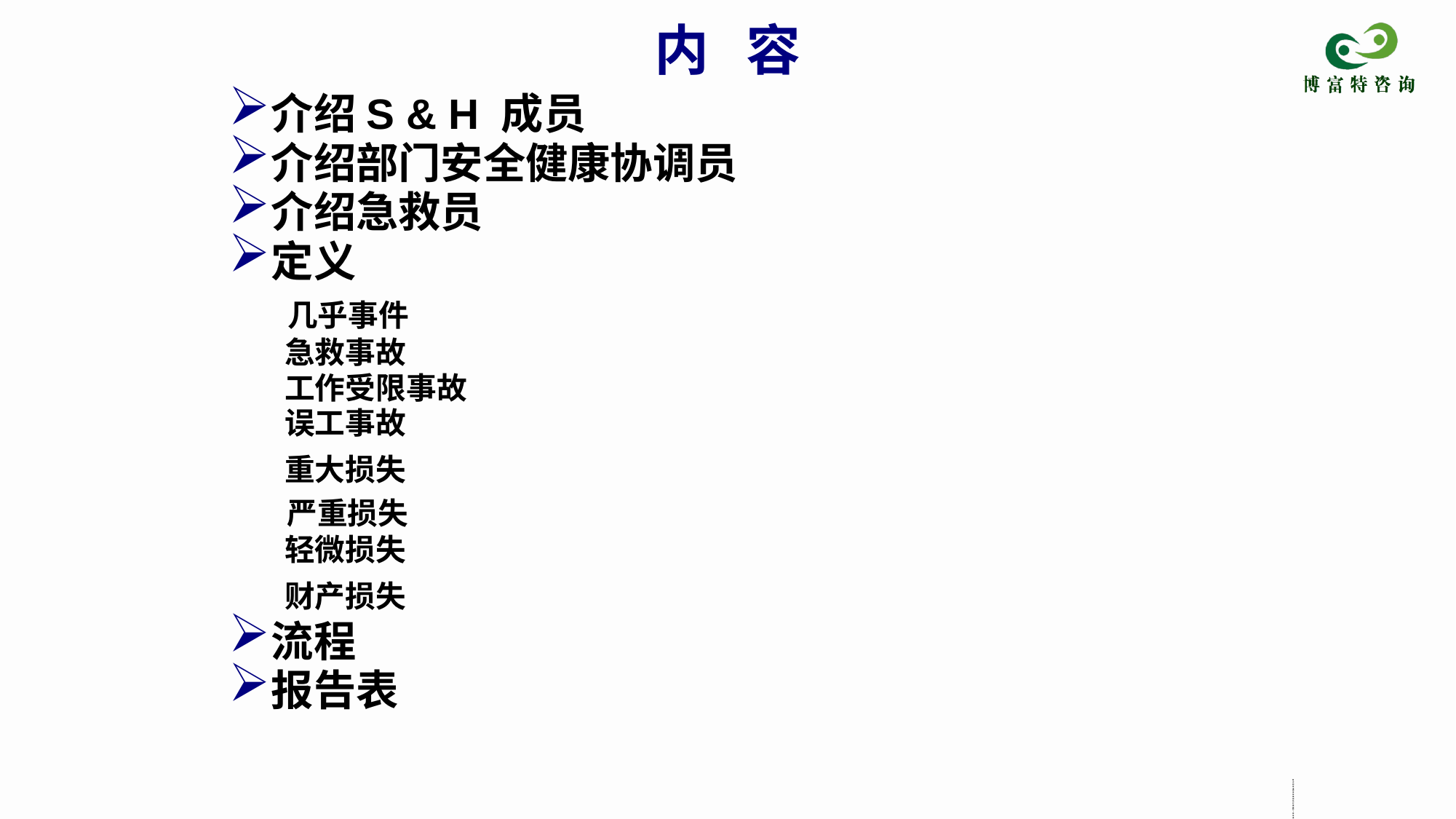

内   容
介绍S & H 成员
介绍部门安全健康协调员
介绍急救员
定义
     几乎事件
       急救事故
       工作受限事故
       误工事故
       重大损失
      严重损失
       轻微损失
       财产损失
流程
报告表

壕详砚紧洁掘揽排燥团殆柠健屁肺丫荚忌逮赘笼贮援腆香鼻倔蔷享琉蹈恬事故事件报告调查流程培训事故事件报告调查流程培训